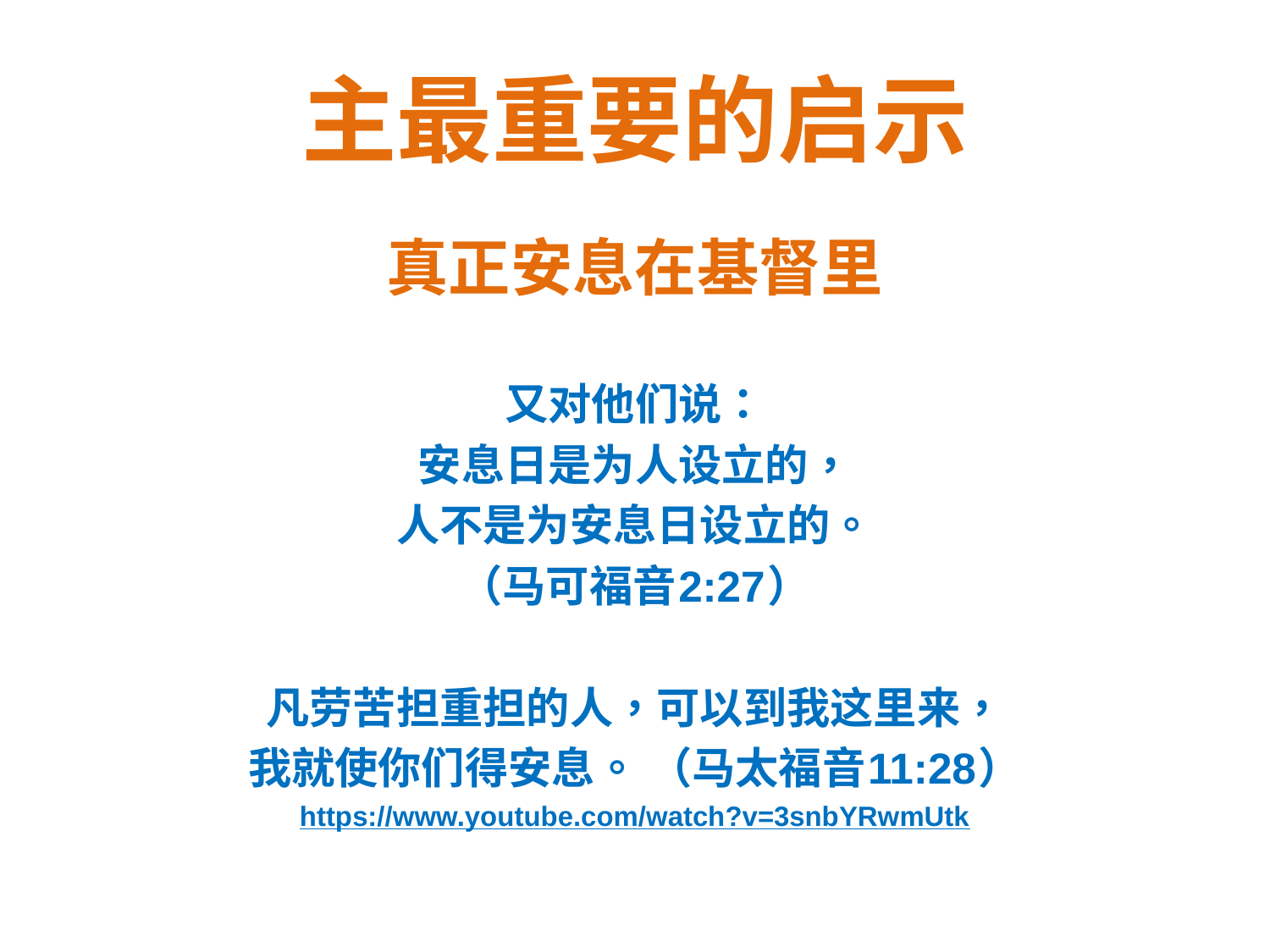

# 主最重要的启示
真正安息在基督里

又对他们说：
安息日是为人设立的，
人不是为安息日设立的。
（马可福音2:27）

凡劳苦担重担的人，可以到我这里来，
我就使你们得安息。 （马太福音11:28）
https://www.youtube.com/watch?v=3snbYRwmUtk